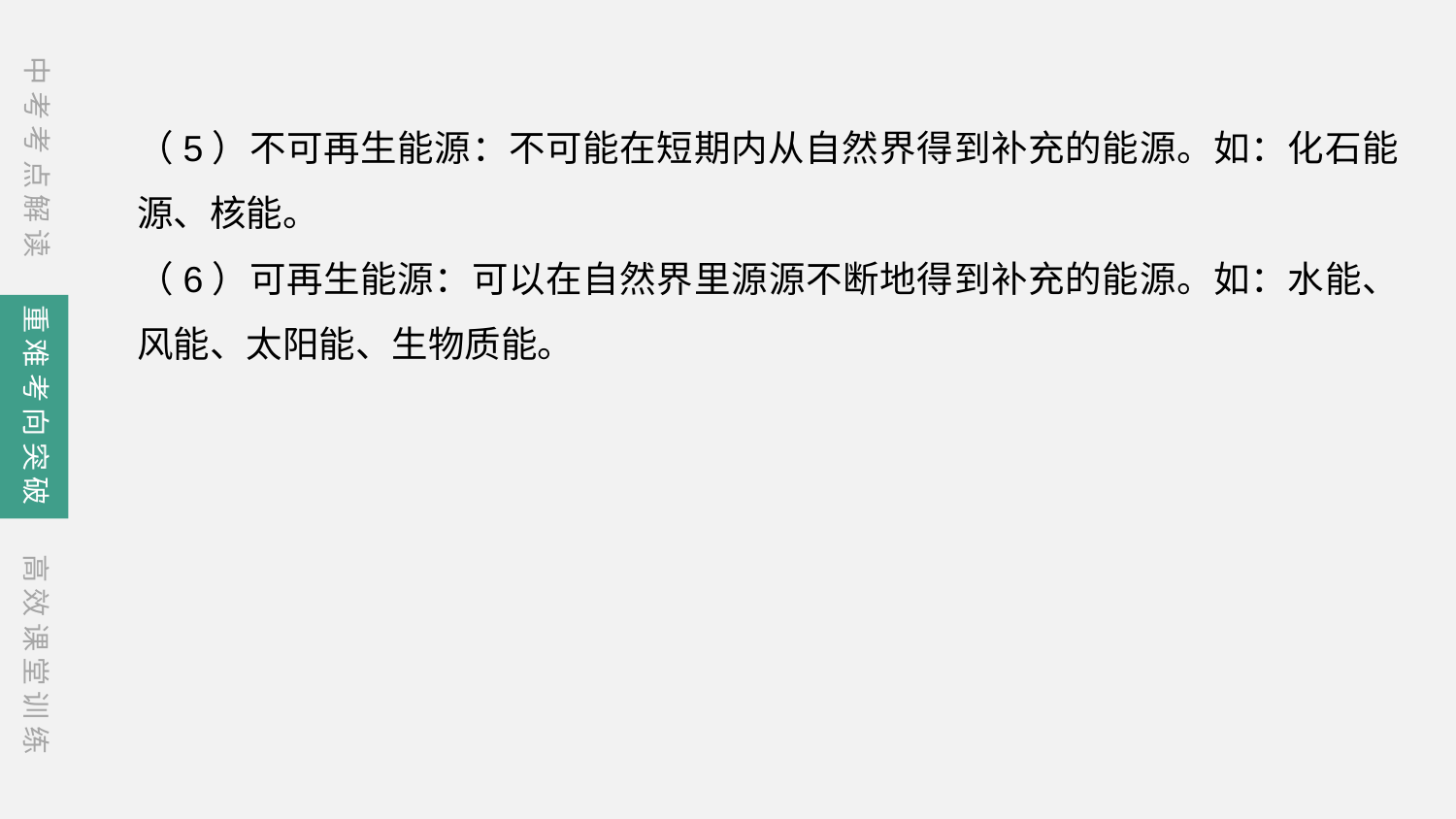

中考考点解读
（5）不可再生能源：不可能在短期内从自然界得到补充的能源。如：化石能源、核能。
（6）可再生能源：可以在自然界里源源不断地得到补充的能源。如：水能、风能、太阳能、生物质能。
重难考向突破

高效课堂训练